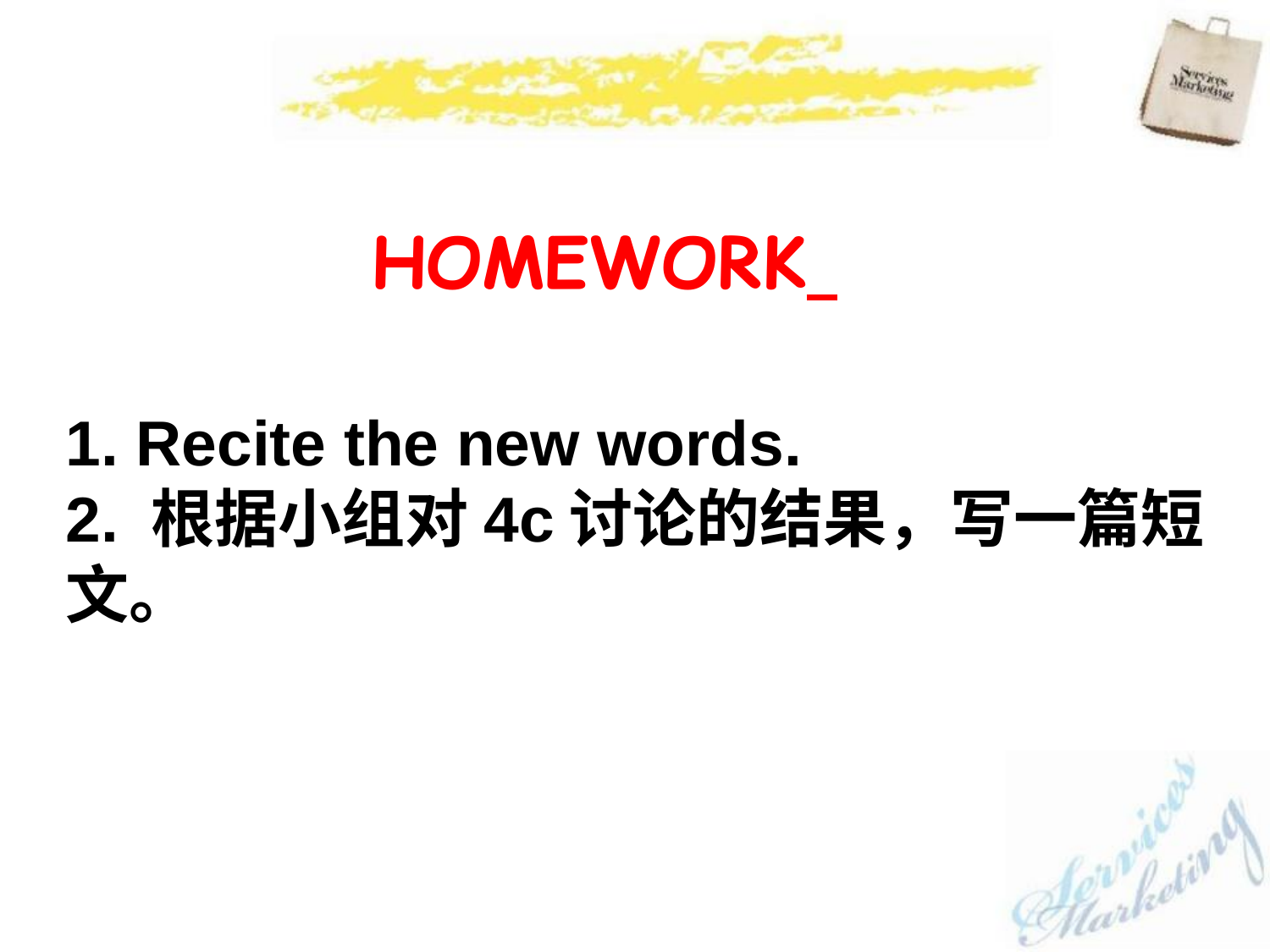

HOMEWORK
1. Recite the new words.
2. 根据小组对4c讨论的结果，写一篇短文。